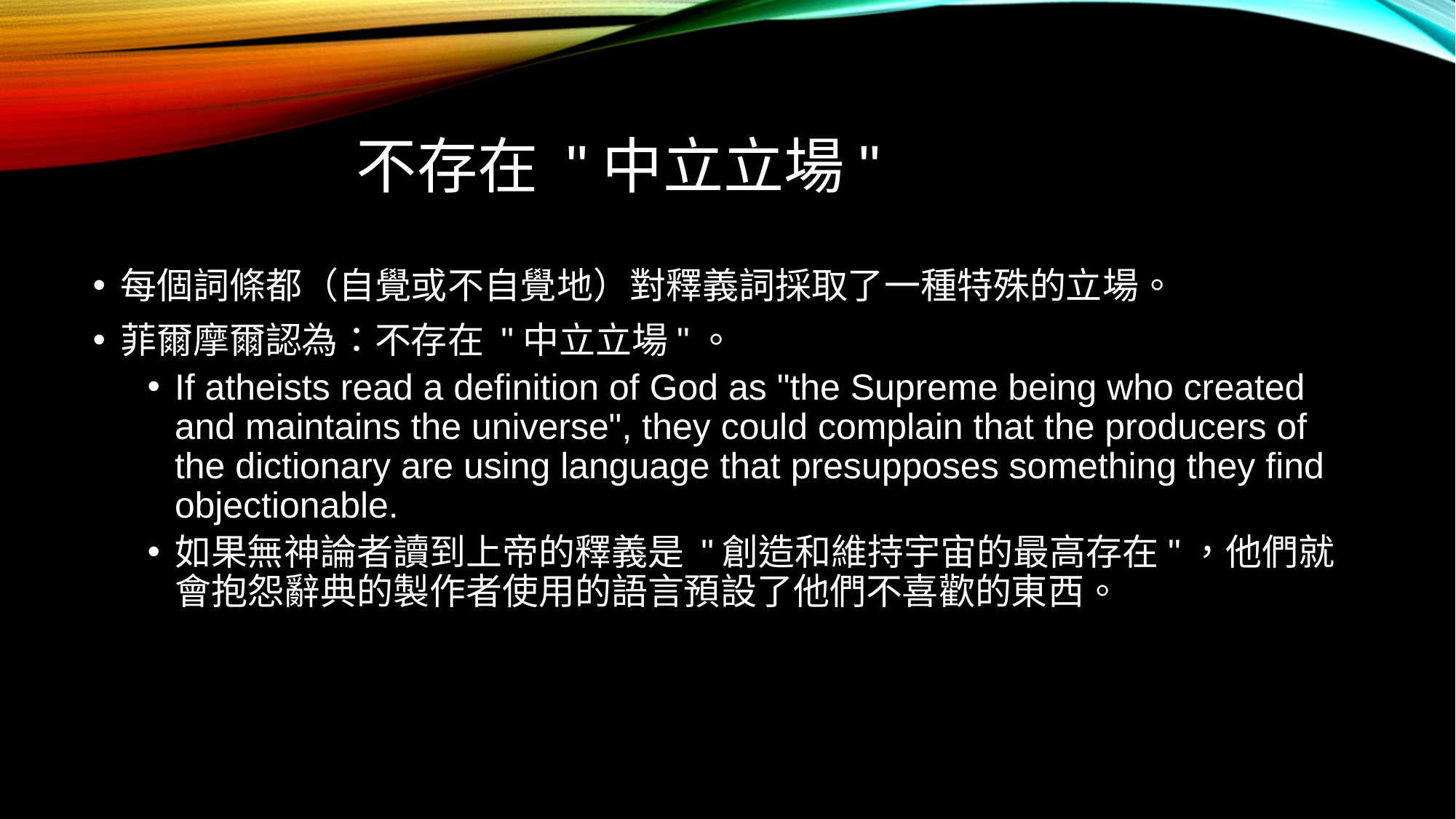

# 不存在 "中立立場"
每個詞條都（自覺或不自覺地）對釋義詞採取了一種特殊的立場。
菲爾摩爾認為：不存在 "中立立場"。
If atheists read a deﬁnition of God as "the Supreme being who created and maintains the universe", they could complain that the producers of the dictionary are using language that presupposes something they ﬁnd objectionable.
如果無神論者讀到上帝的釋義是 "創造和維持宇宙的最高存在"，他們就會抱怨辭典的製作者使用的語言預設了他們不喜歡的東西。